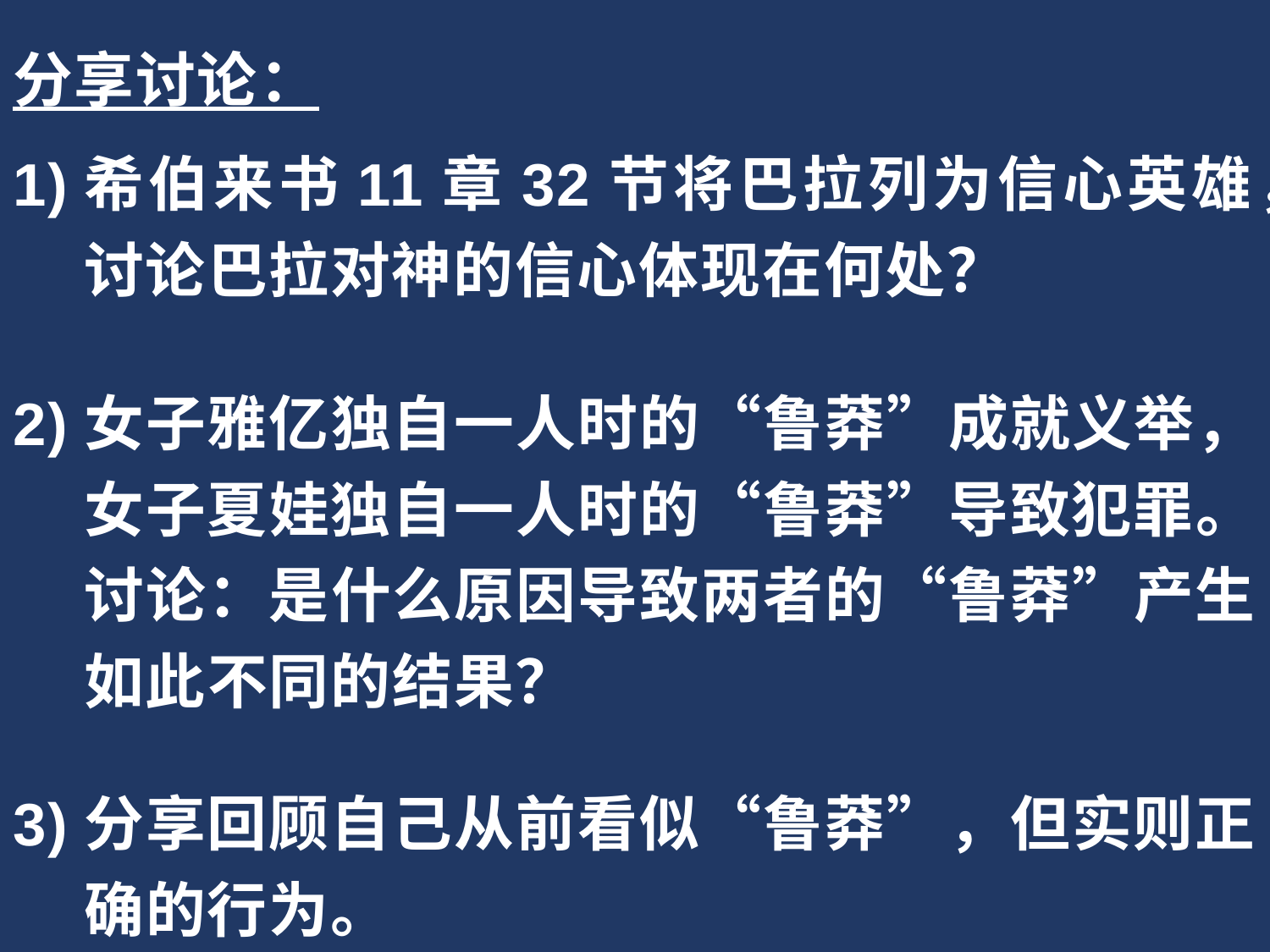

分享讨论：
希伯来书11章32节将巴拉列为信心英雄，讨论巴拉对神的信心体现在何处？

女子雅亿独自一人时的“鲁莽”成就义举，女子夏娃独自一人时的“鲁莽”导致犯罪。讨论：是什么原因导致两者的“鲁莽”产生如此不同的结果？

分享回顾自己从前看似“鲁莽”，但实则正确的行为。